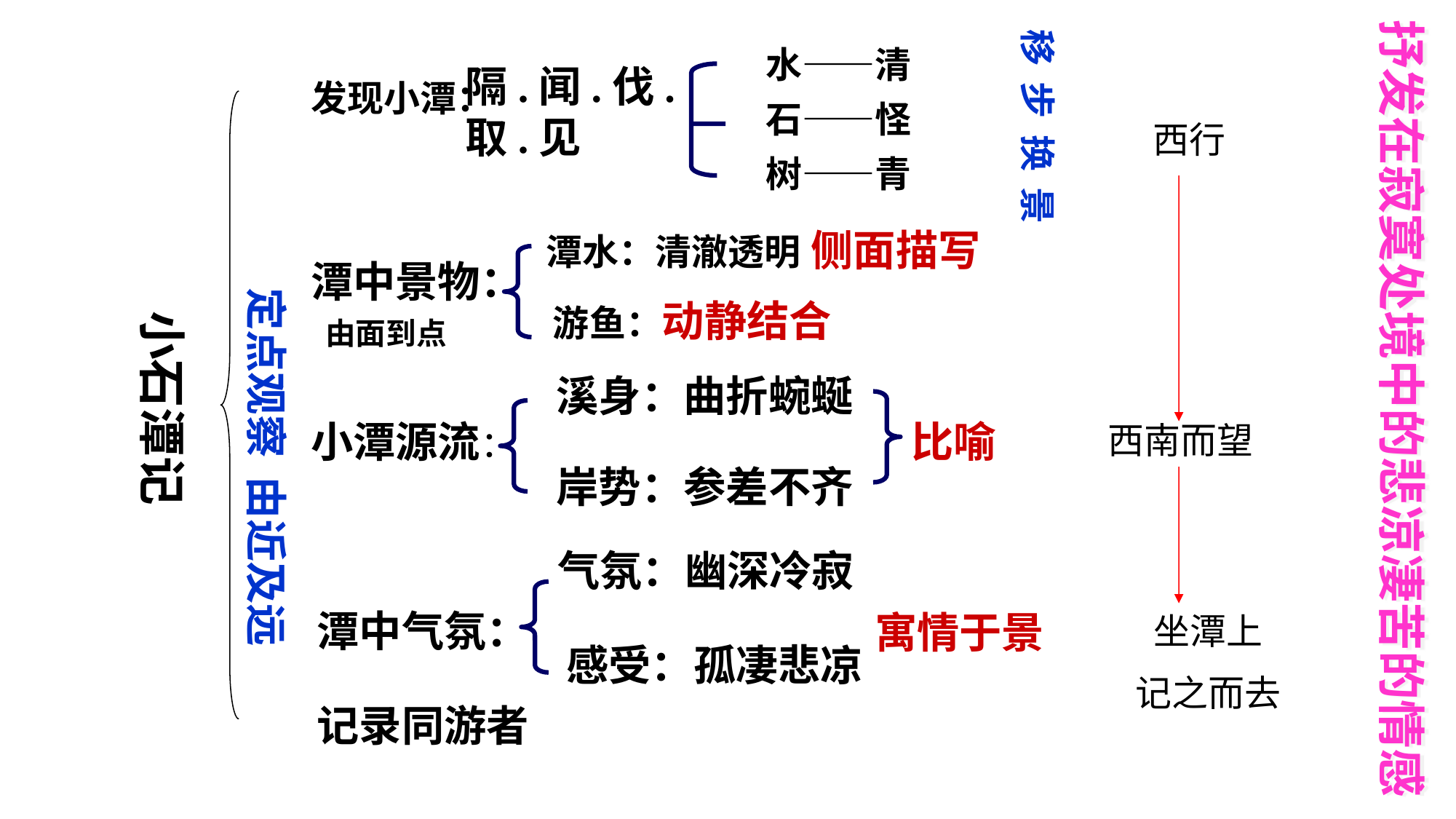

移  步  换  景
抒发在寂寞处境中的悲凉凄苦的情感
水——清
隔.闻.伐.取.见

发现小潭：

石——怪
西行
树——青

侧面描写
 潭水：清澈透明

定点观察  由近及远
潭中景物：
  游鱼：动静结合
小石潭记
由面到点
溪身：曲折蜿蜒

小潭源流：
比喻
西南而望
岸势：参差不齐

气氛：幽深冷寂

潭中气氛：
寓情于景
坐潭上
记之而去
感受：孤凄悲凉
记录同游者